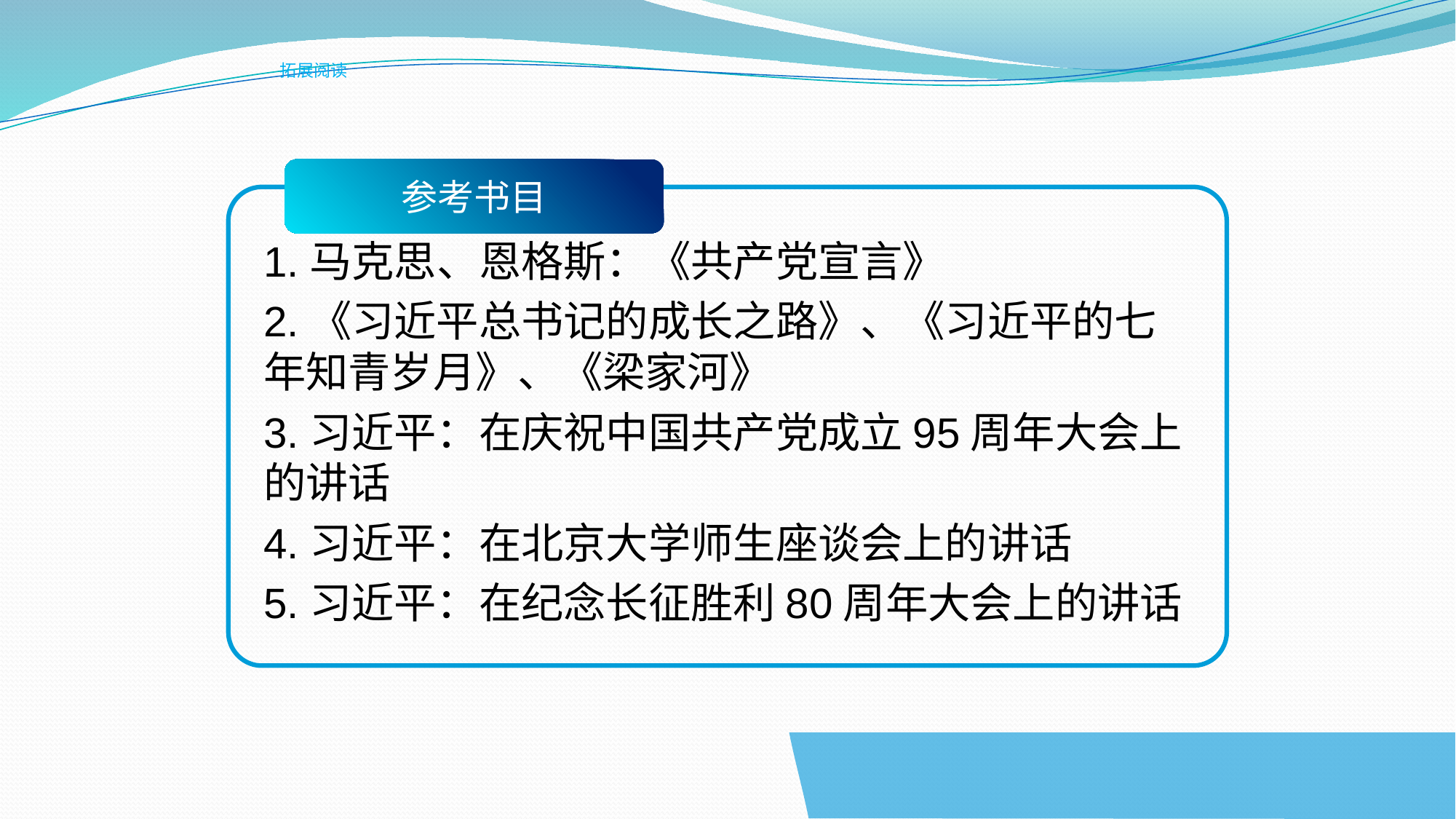

# 拓展阅读
参考书目

1.马克思、恩格斯：《共产党宣言》
2.《习近平总书记的成长之路》、《习近平的七年知青岁月》、《梁家河》
3.习近平：在庆祝中国共产党成立95周年大会上的讲话
4.习近平：在北京大学师生座谈会上的讲话
5.习近平：在纪念长征胜利80周年大会上的讲话